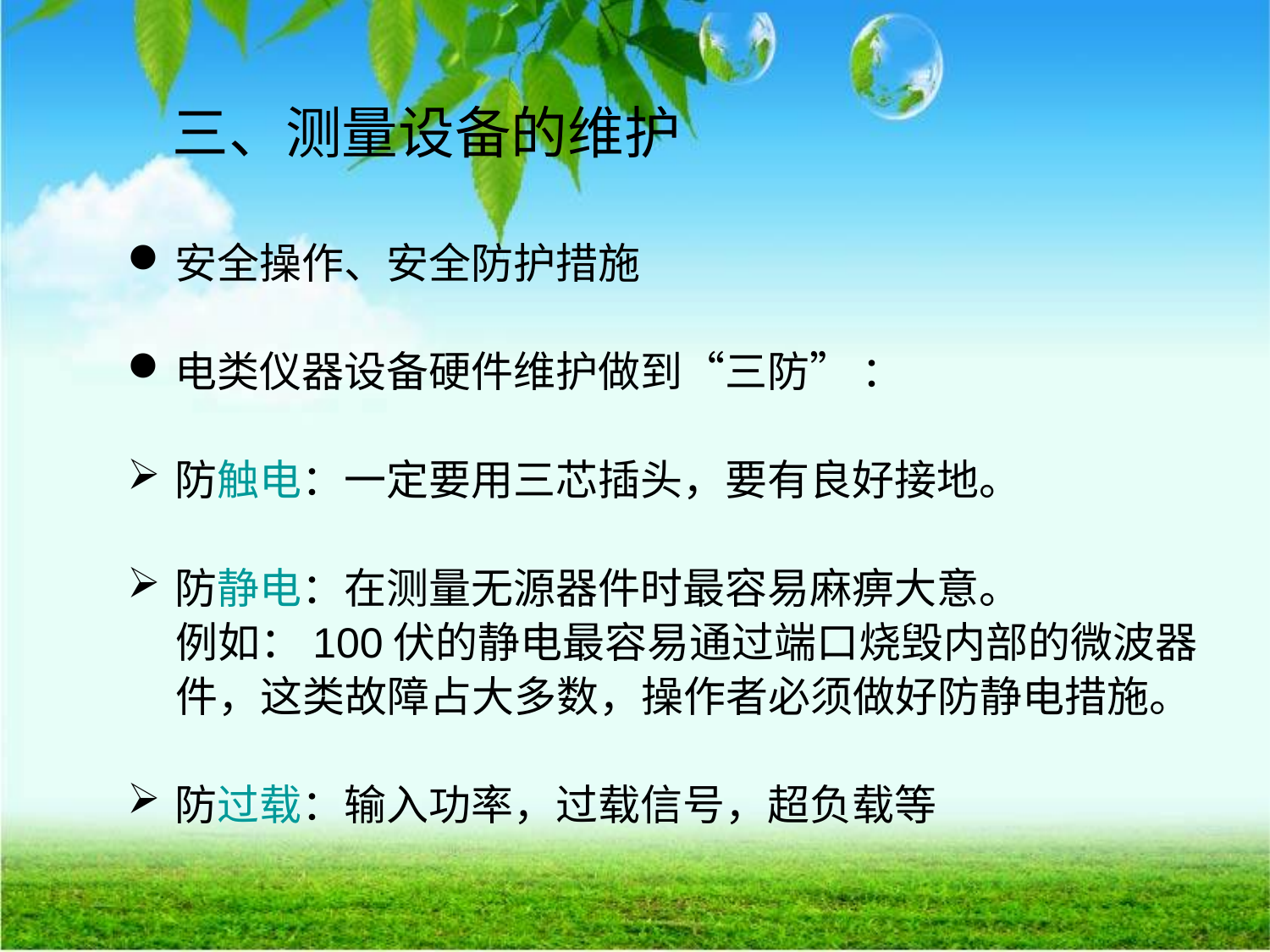

# 三、测量设备的维护
安全操作、安全防护措施

电类仪器设备硬件维护做到“三防” ：

防触电：一定要用三芯插头，要有良好接地。

防静电：在测量无源器件时最容易麻痹大意。
    例如：100伏的静电最容易通过端口烧毁内部的微波器
    件，这类故障占大多数，操作者必须做好防静电措施。

防过载：输入功率，过载信号，超负载等